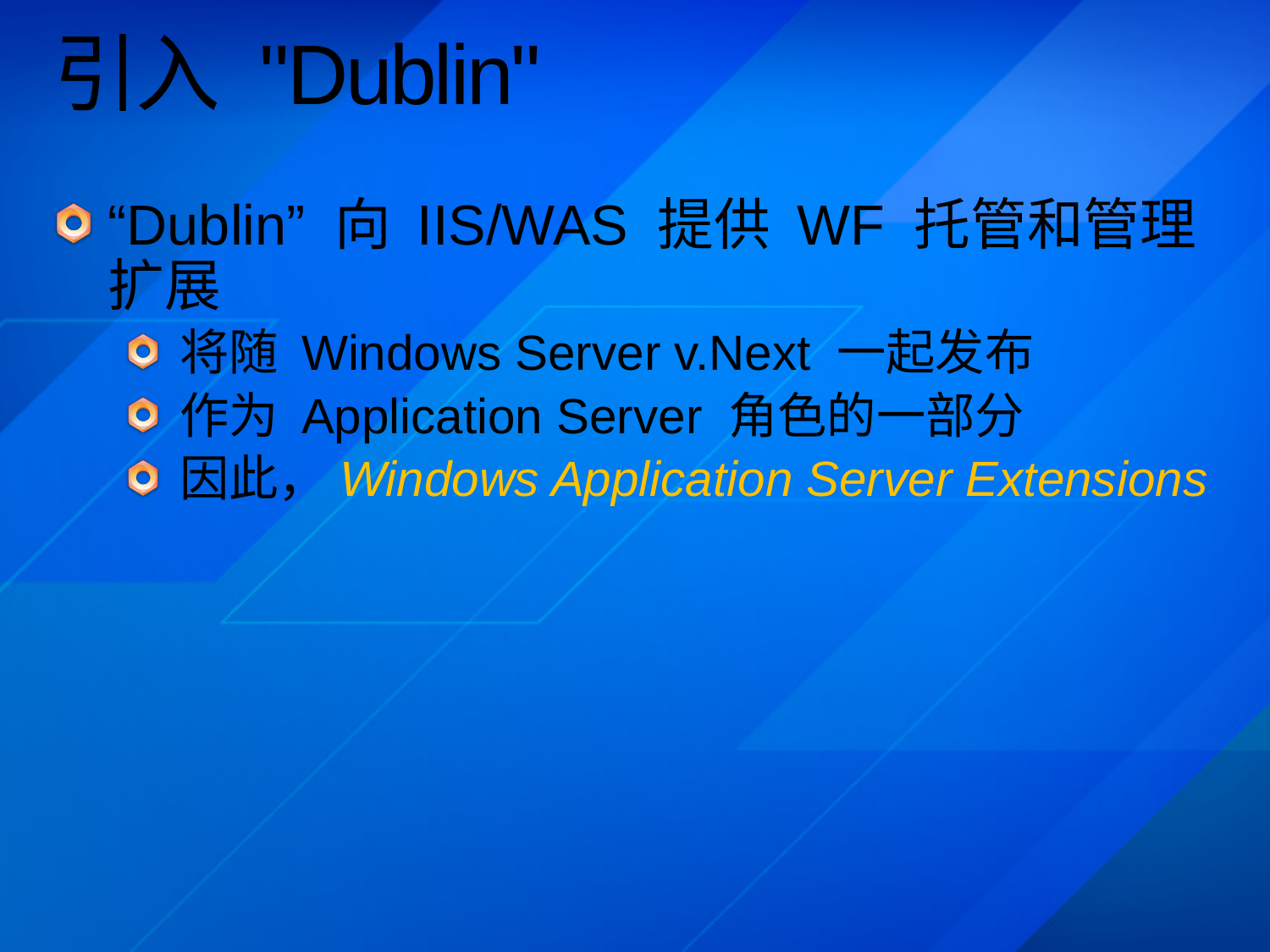

# 引入 "Dublin"
“Dublin” 向 IIS/WAS 提供 WF 托管和管理扩展
将随 Windows Server v.Next 一起发布
作为 Application Server 角色的一部分
因此，Windows Application Server Extensions